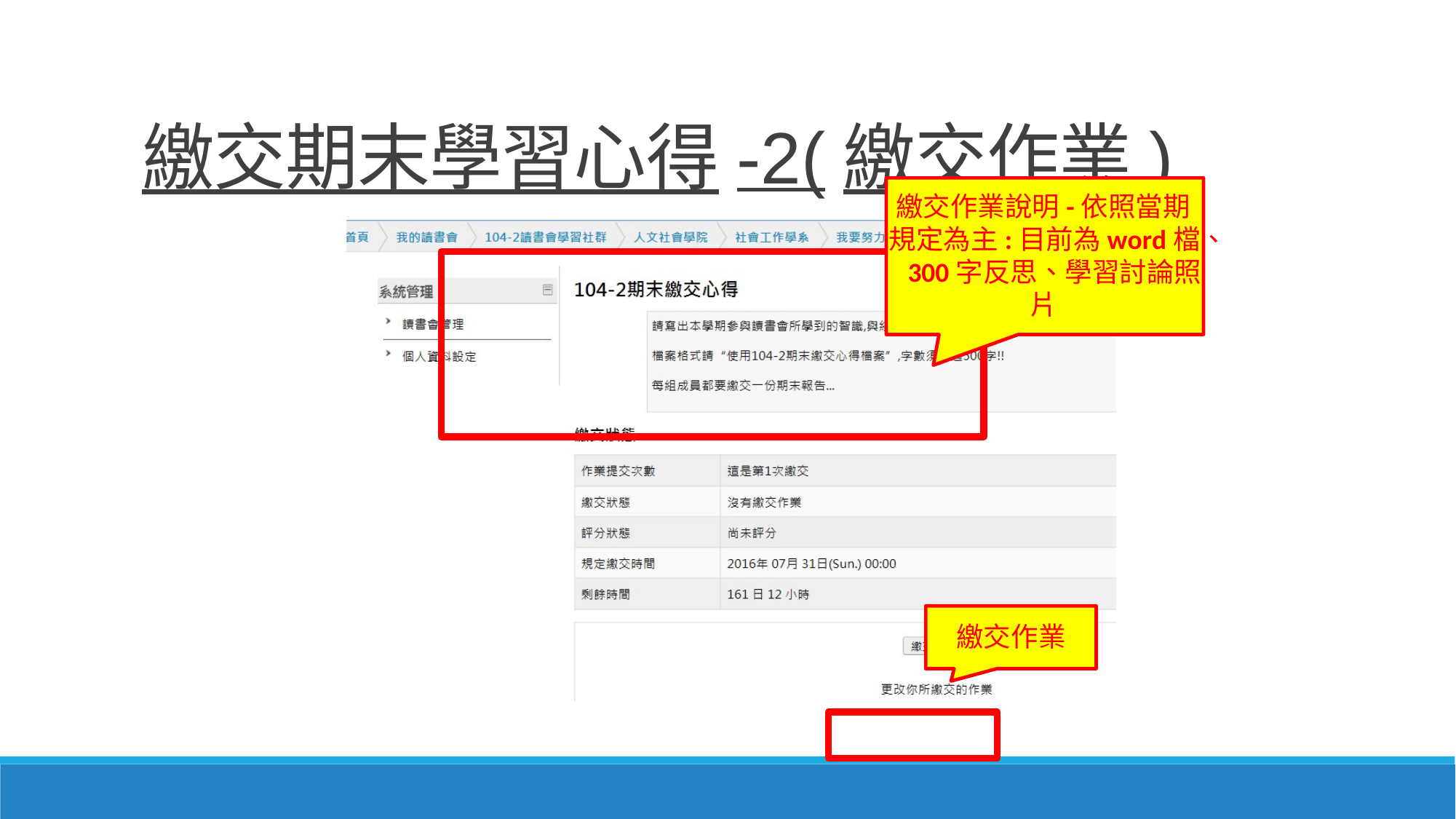

# 繳交期末學習心得-2(繳交作業)

繳交作業說明-依照當期 規定為主:目前為word檔、  300字反思、學習討論照
片

繳交作業